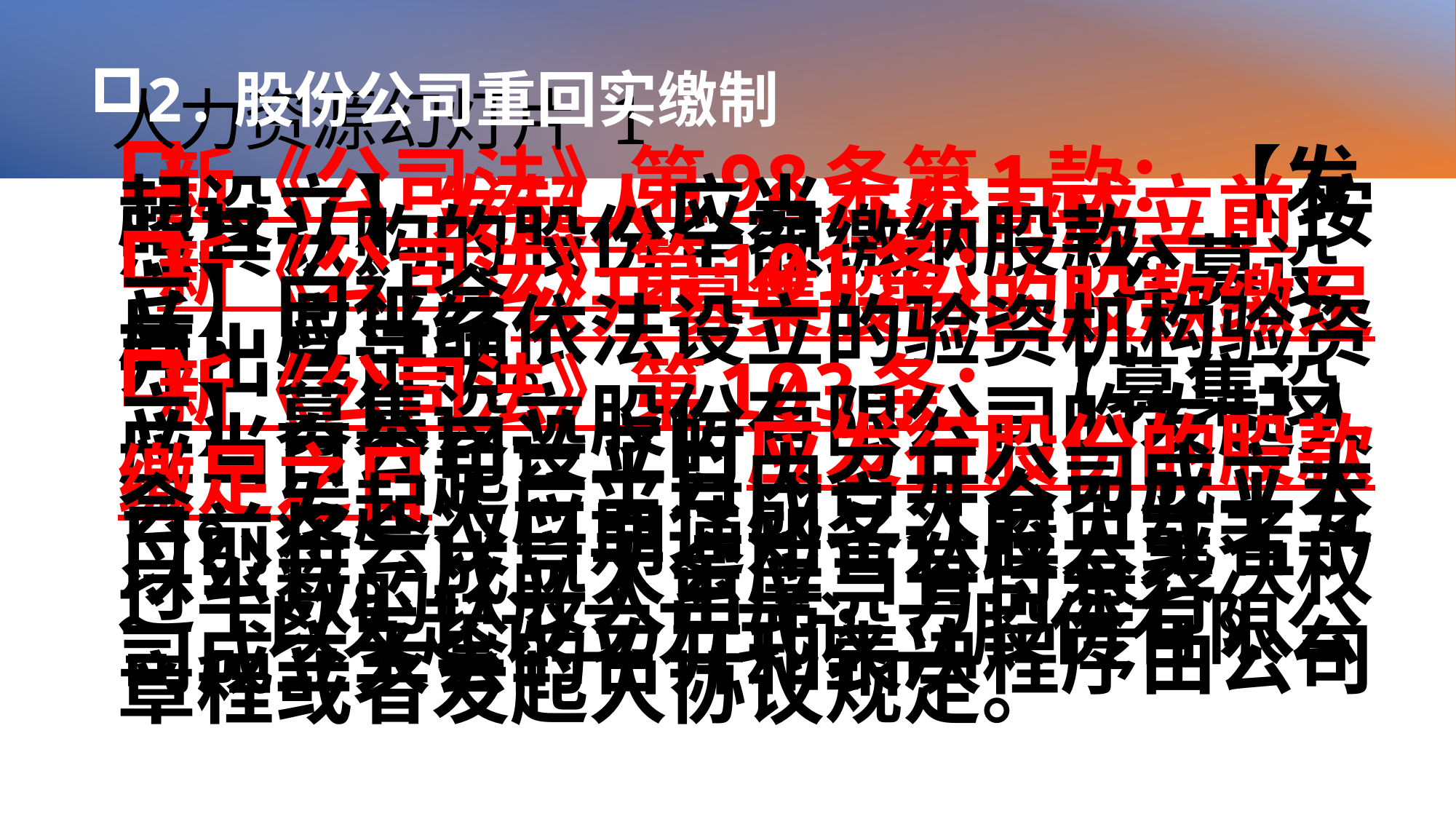

# 人力资源幻灯片 1
2.股份公司重回实缴制
新《公司法》第98条第1款：【发起设立】发起人应当在公司成立前按照其认购的股份全额缴纳股款。
新《公司法》第101条：【公募设立】向社会公开募集股份的股款缴足后，应当经依法设立的验资机构验资并出具证明。
新《公司法》第103条：【募集设立】募集设立股份有限公司的发起人应当自公司设立时应发行股份的股款缴足之日起三十日内召开公司成立大会。发起人应当在成立大会召开十五日前将会议日期通知各认股人或者予以公告。成立大会应当有持有表决权过半数的认股人出席，方可举行。
以发起设立方式设立股份有限公司成立大会的召开和表决程序由公司章程或者发起人协议规定。